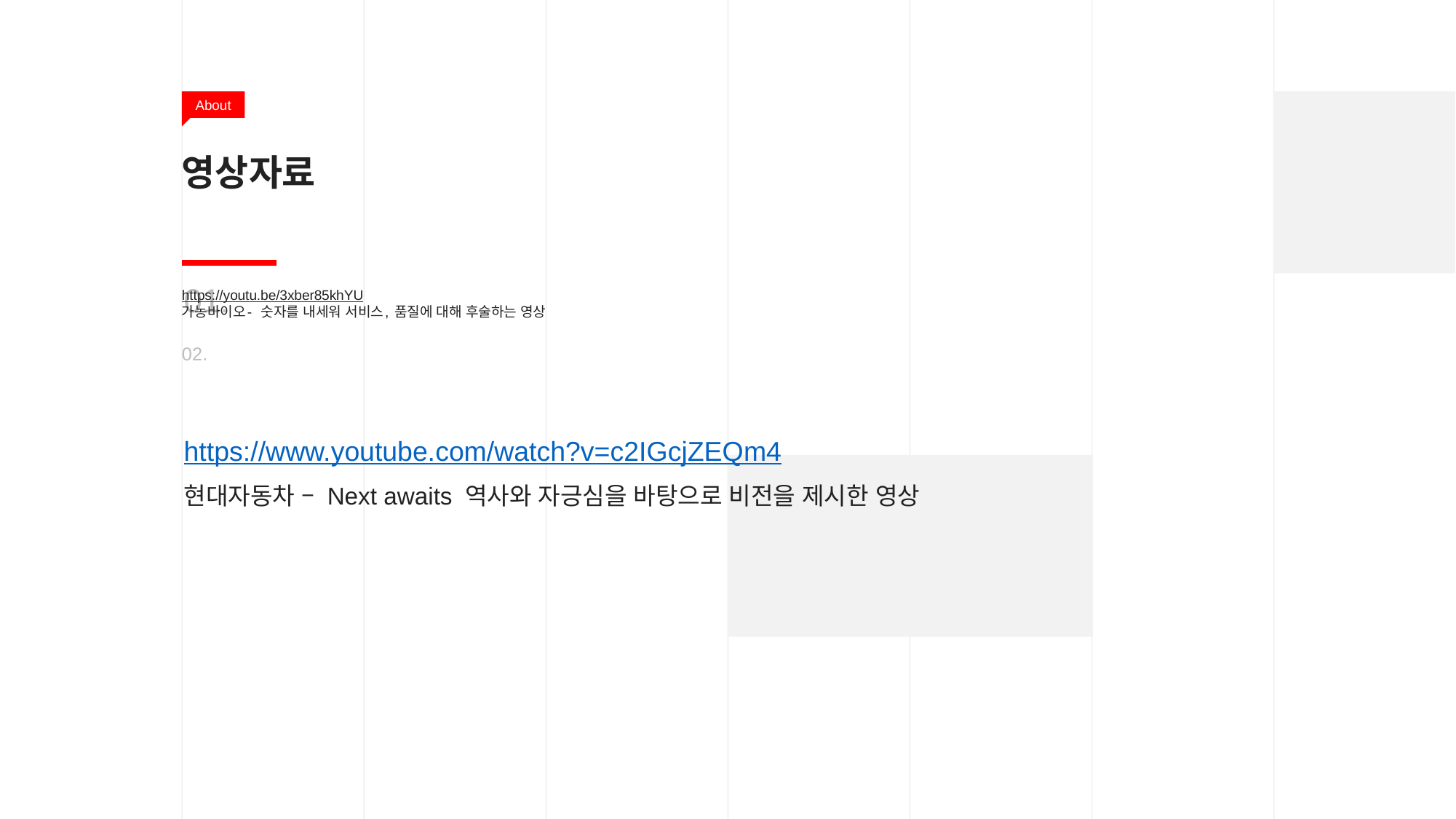

About

영상자료

# https://youtu.be/3xber85khYU 가농바이오-  숫자를 내세워 서비스, 품질에 대해 후술하는 영상 02.
01.
https://www.youtube.com/watch?v=c2IGcjZEQm4
현대자동차 – Next awaits 역사와 자긍심을 바탕으로 비전을 제시한 영상